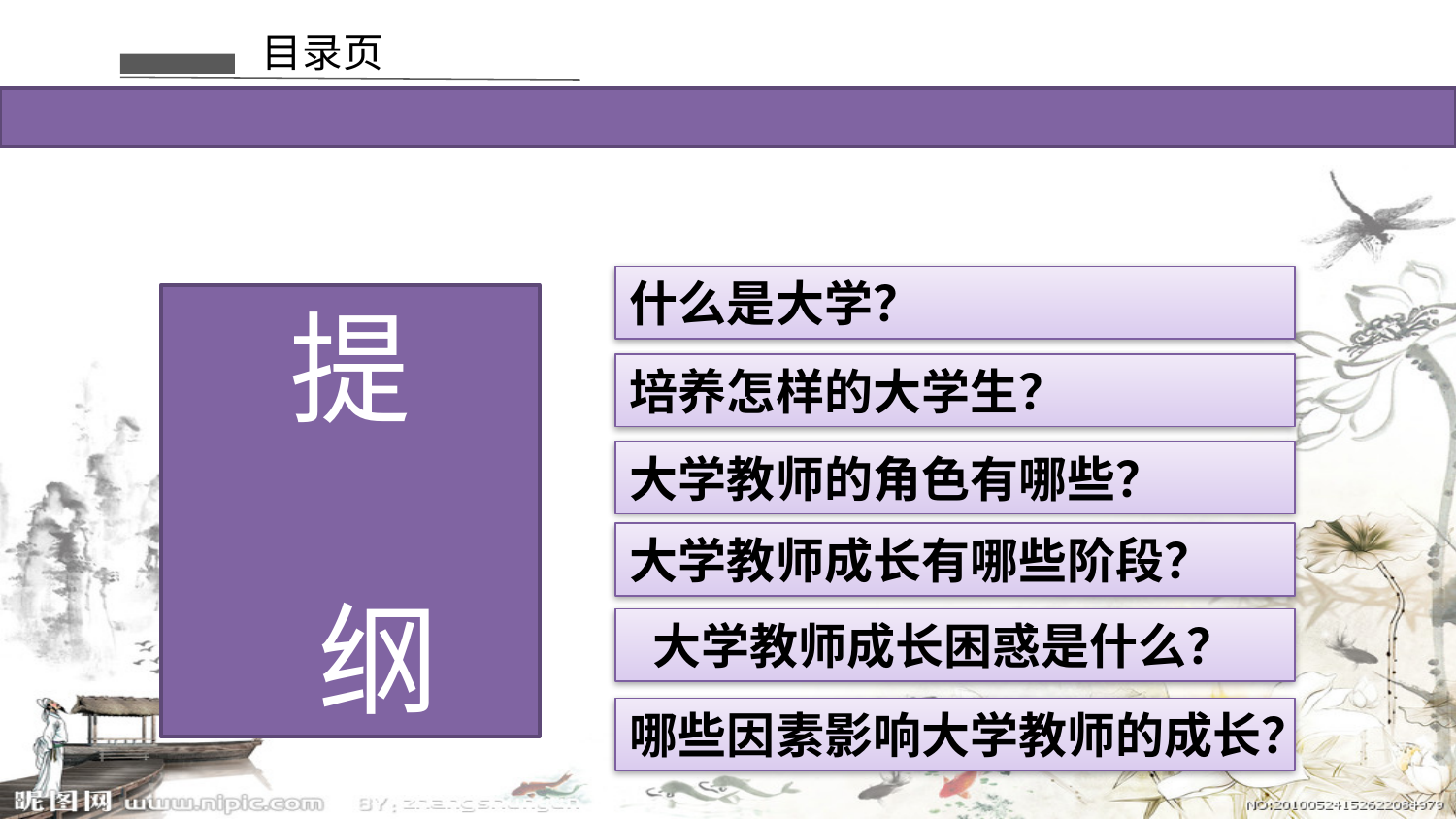

目录页

什么是大学？
提
              纲
培养怎样的大学生？
大学教师的角色有哪些？
大学教师成长有哪些阶段？
 大学教师成长困惑是什么？
哪些因素影响大学教师的成长？